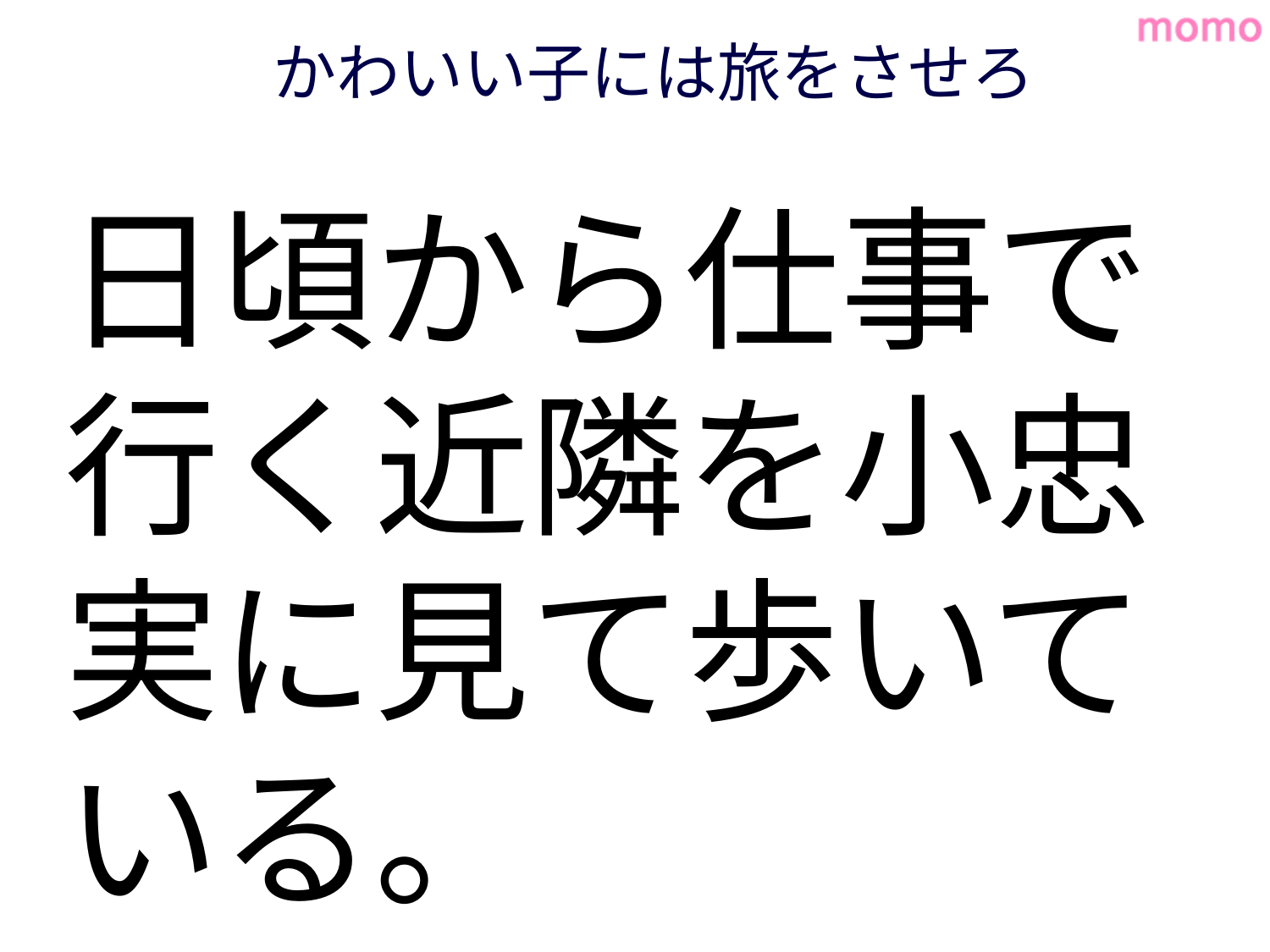

# かわいい子には旅をさせろ
日頃から仕事で行く近隣を小忠実に見て歩いている。